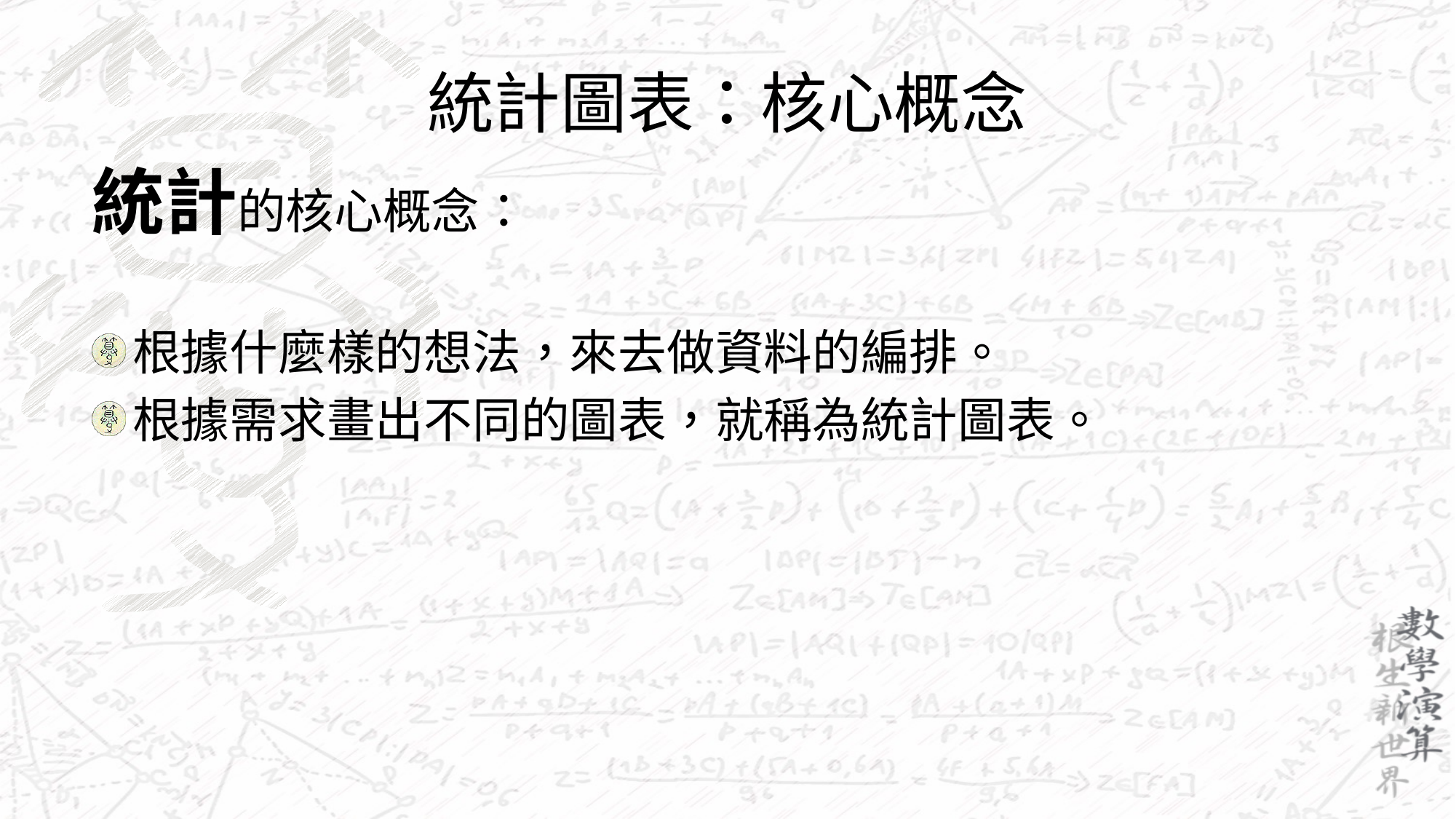

# 統計圖表：核心概念
統計的核心概念：

根據什麼樣的想法，來去做資料的編排。
根據需求畫出不同的圖表，就稱為統計圖表。